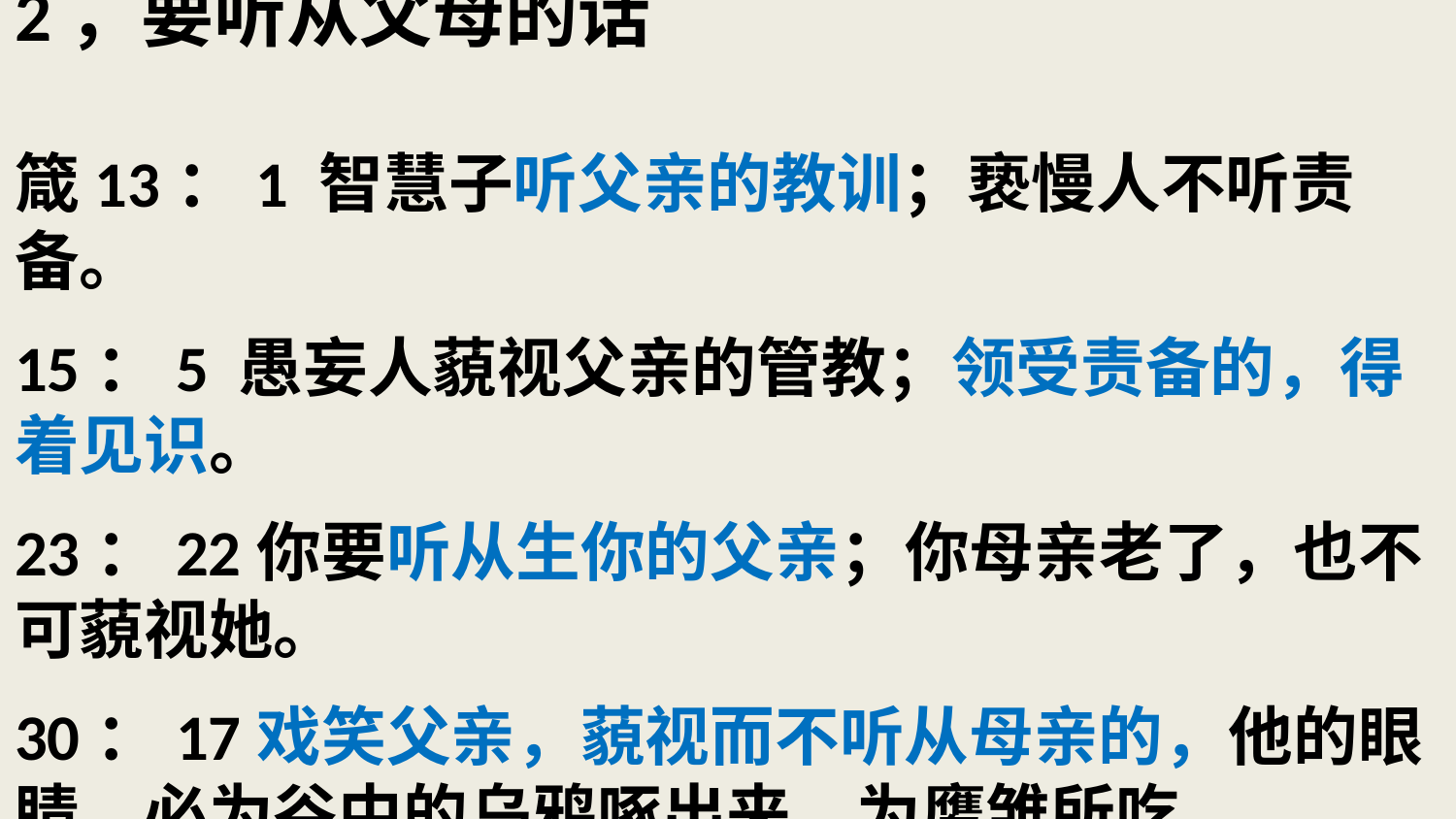

# 2，要听从父母的话 箴13：1 智慧子听父亲的教训；亵慢人不听责备。 15：5 愚妄人藐视父亲的管教；领受责备的，得着见识。 23：22你要听从生你的父亲；你母亲老了，也不可藐视她。 30：17戏笑父亲，藐视而不听从母亲的，他的眼睛，必为谷中的乌鸦啄出来，为鹰雏所吃。